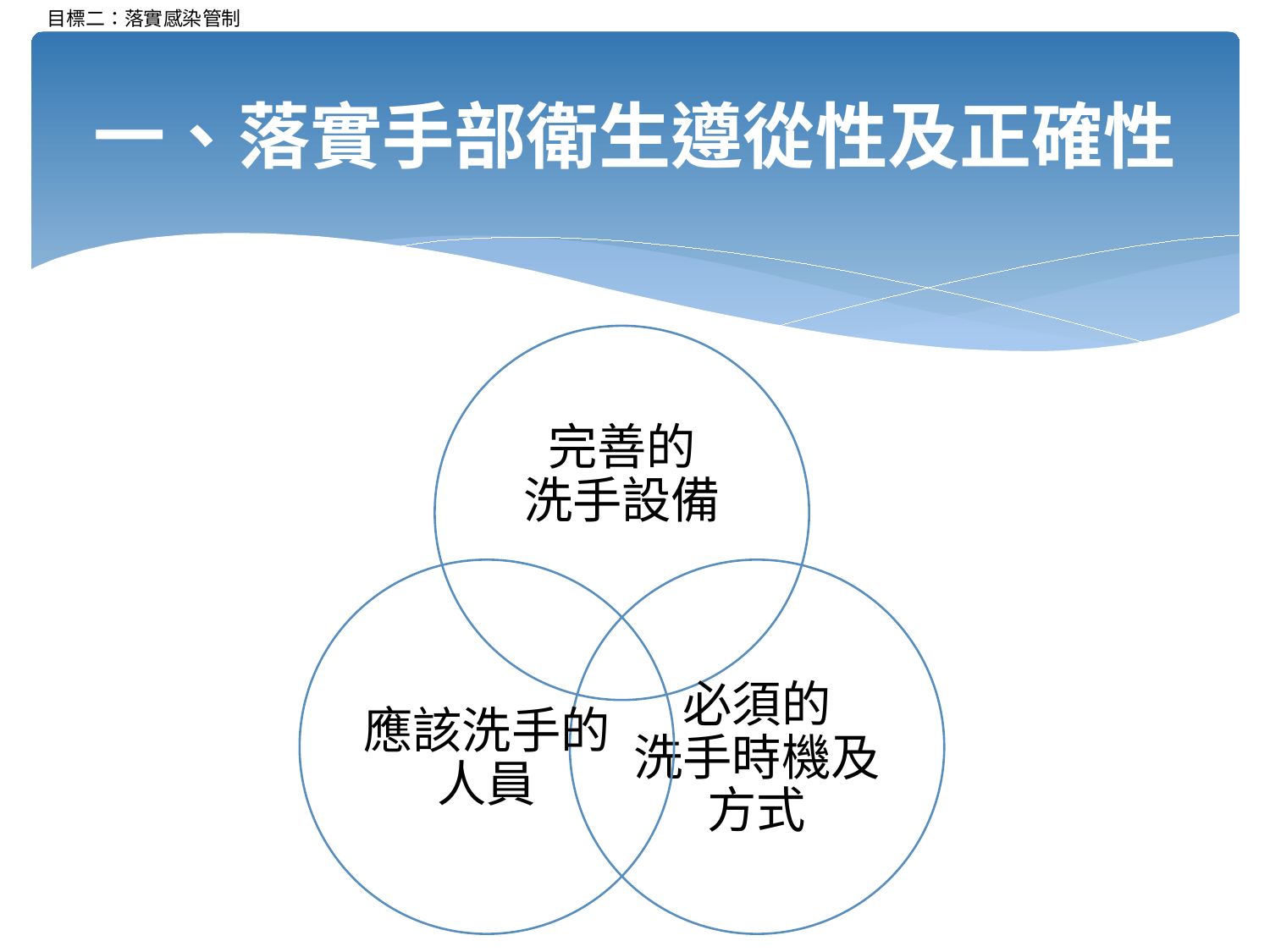

# 一、落實手部衛生遵從性及正確性
完善的
洗手設備
必須的
洗手時機及方式
應該洗手的人員